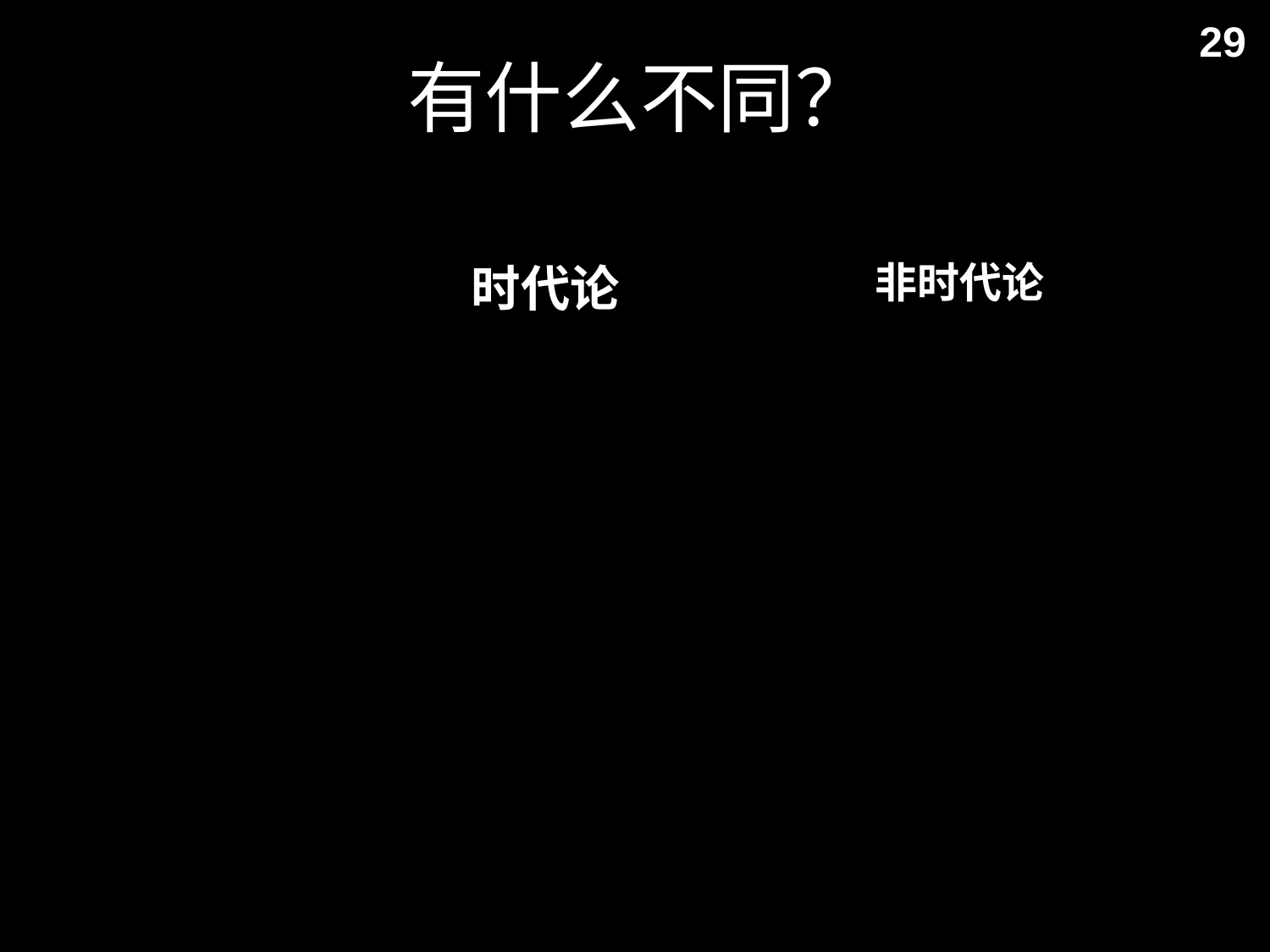

# 有什么不同？
29
|  | 时代论 | 非时代论 |
| --- | --- | --- |
| 圣经所提的 立约 | 无条件的 | 有条件的或 成就了 |
| 以色列的 未来？ | 有 | 没有 （通过立约/有 历史性的千禧年前论) |
| 旧约有预见 教会吗？ | 大体上没有 | 有 |